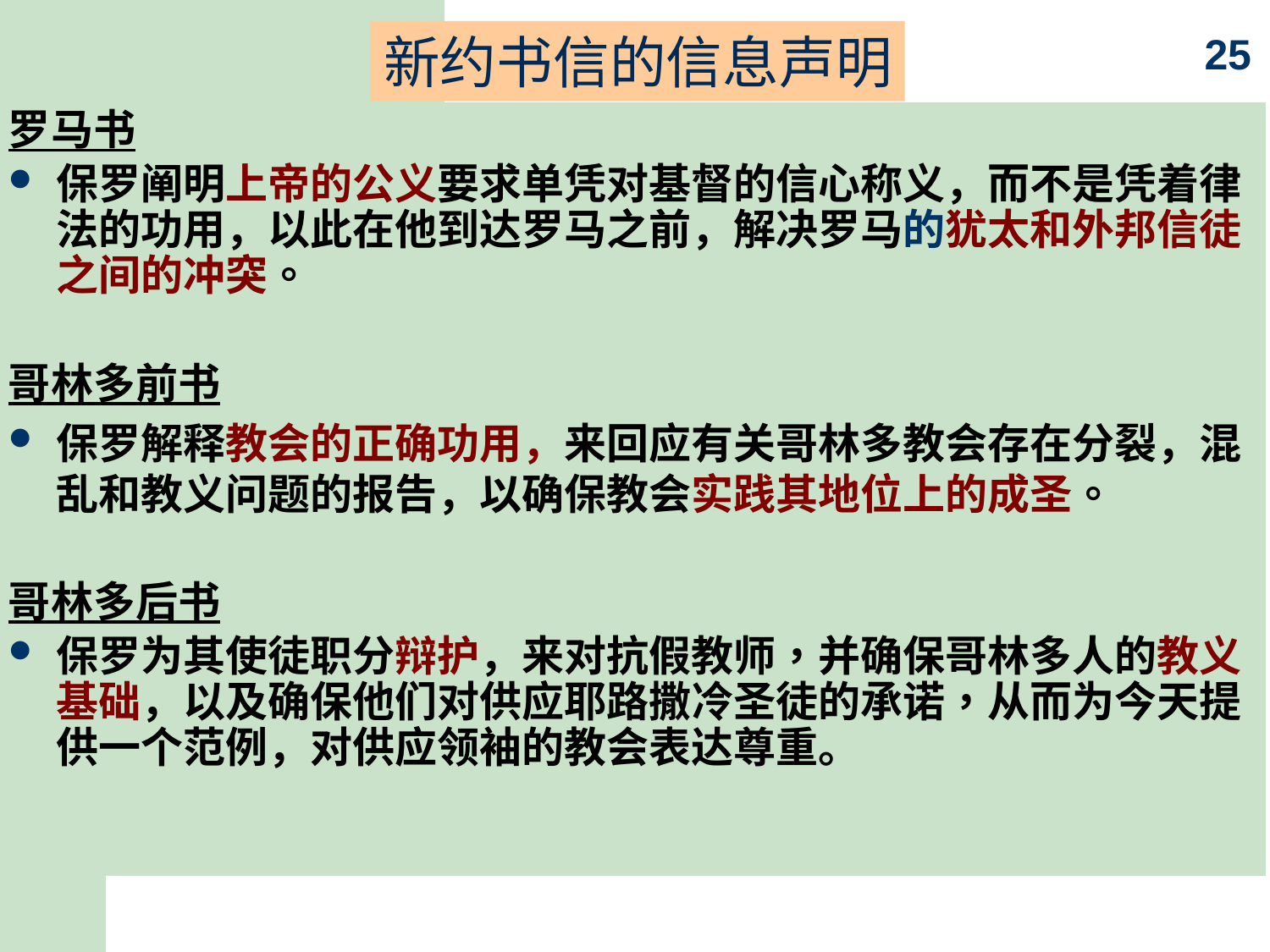

新约书信的信息声明
25
罗马书
保罗阐明上帝的公义要求单凭对基督的信心称义，而不是凭着律法的功用，以此在他到达罗马之前，解决罗马的犹太和外邦信徒之间的冲突。

哥林多前书
保罗解释教会的正确功用，来回应有关哥林多教会存在分裂，混乱和教义问题的报告，以确保教会实践其地位上的成圣。

哥林多后书
保罗为其使徒职分辩护，来对抗假教师，并确保哥林多人的教义基础，以及确保他们对供应耶路撒冷圣徒的承诺，从而为今天提供一个范例，对供应领袖的教会表达尊重。